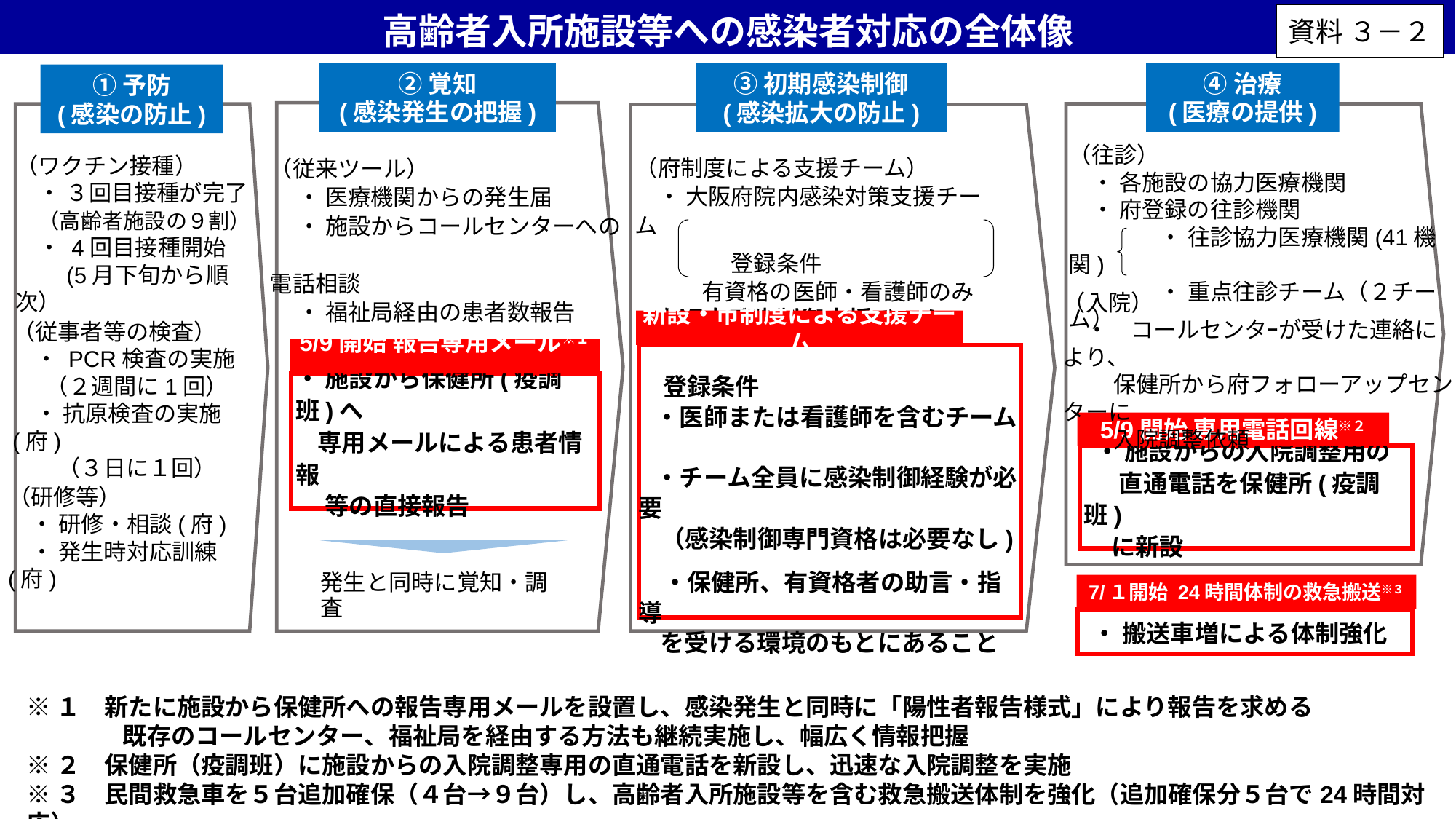

高齢者入所施設等への感染者対応の全体像
資料 ３－２
②覚知
(感染発生の把握)
④治療
(医療の提供)
③初期感染制御
(感染拡大の防止)
①予防
(感染の防止)

（往診）
　・ 各施設の協力医療機関
　・ 府登録の往診機関
　　　　・ 往診協力医療機関(41機関)
　　　　・ 重点往診チーム（２チーム）
（ワクチン接種）
　・ ３回目接種が完了
　（高齢者施設の９割）
　・ 4回目接種開始
　　(5月下旬から順次）
（府制度による支援チーム）
　・ 大阪府院内感染対策支援チーム
　　　　 登録条件
            有資格の医師・看護師のみ

（従来ツール）
　 ・ 医療機関からの発生届
　 ・ 施設からコールセンターへの
　　　　　　　　　　　　　　　電話相談
　 ・ 福祉局経由の患者数報告

（入院）
　・　コールセンタｰが受けた連絡により、
　　 保健所から府フォローアップセンターに
　　 入院調整依頼
（従事者等の検査）
　・ PCR検査の実施
 　（２週間に1回）
　・ 抗原検査の実施(府)
　　（３日に１回）
新設・市制度による支援チーム
5/9開始 報告専用メール※１
  大阪市感染制御支援チーム
　登録条件
  ・医師または看護師を含むチーム
  ・チーム全員に感染制御経験が必要
   （感染制御専門資格は必要なし)
　・保健所、有資格者の助言・指導
    を受ける環境のもとにあること
・ 施設から保健所(疫調班)へ
   専用メールによる患者情報
　 等の直接報告
5/9開始 専用電話回線※２
 ・ 施設からの入院調整用の
　  直通電話を保健所(疫調班)
    に新設
（研修等）
　・ 研修・相談(府)
　・ 発生時対応訓練(府)

発生と同時に覚知・調査

7/１開始 24時間体制の救急搬送※３
 ・ 搬送車増による体制強化
※１　新たに施設から保健所への報告専用メールを設置し、感染発生と同時に「陽性者報告様式」により報告を求める
　　　　既存のコールセンター、福祉局を経由する方法も継続実施し、幅広く情報把握
※２　保健所（疫調班）に施設からの入院調整専用の直通電話を新設し、迅速な入院調整を実施
※３　民間救急車を５台追加確保（４台→９台）し、高齢者入所施設等を含む救急搬送体制を強化（追加確保分５台で24時間対応）